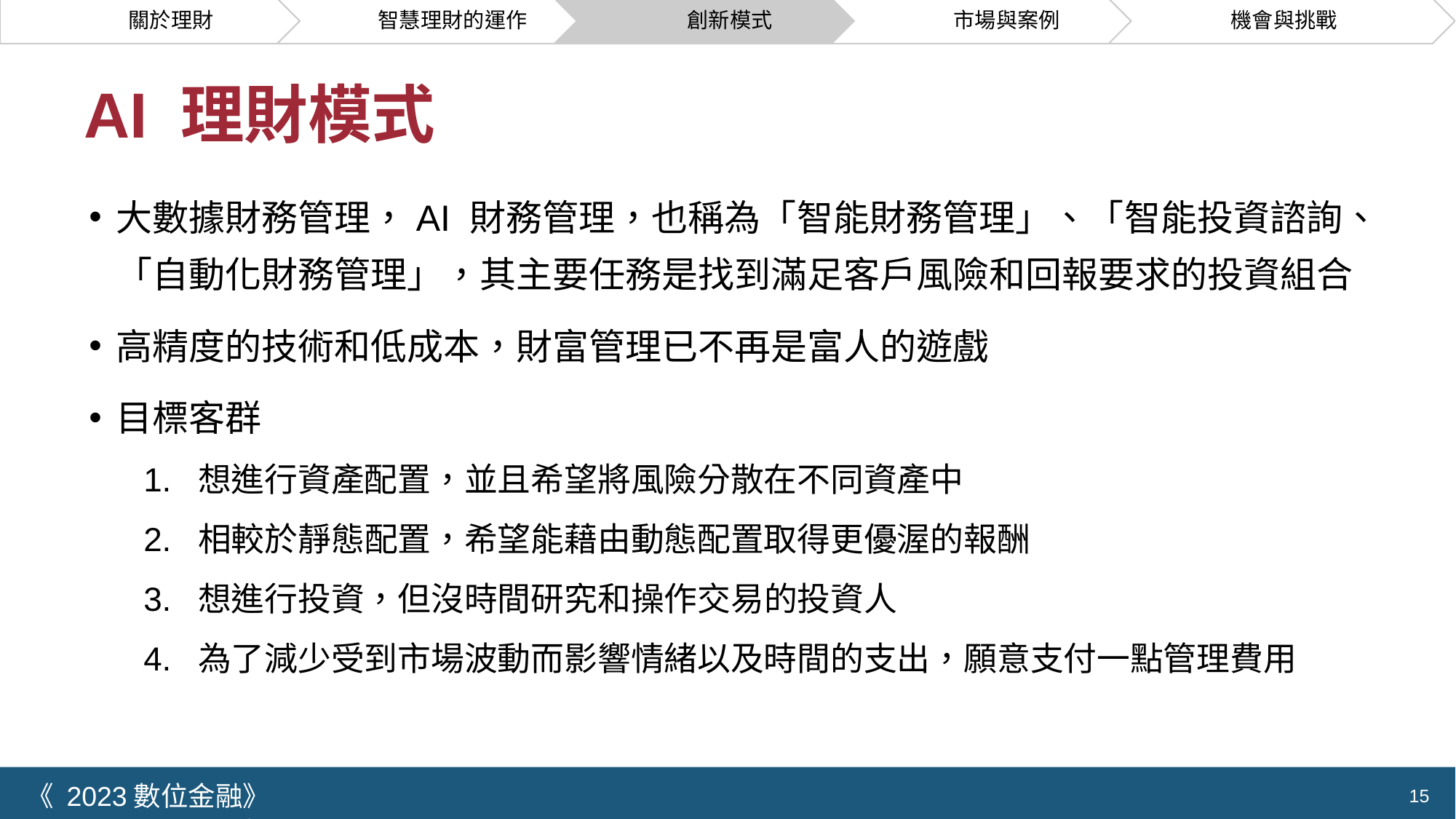

關於理財
智慧理財的運作
創新模式
市場與案例
機會與挑戰
# AI 理財模式
大數據財務管理，AI 財務管理，也稱為「智能財務管理」、「智能投資諮詢、「自動化財務管理」，其主要任務是找到滿足客戶風險和回報要求的投資組合
高精度的技術和低成本，財富管理已不再是富人的遊戲
目標客群
想進行資產配置，並且希望將風險分散在不同資產中
相較於靜態配置，希望能藉由動態配置取得更優渥的報酬
想進行投資，但沒時間研究和操作交易的投資人
為了減少受到市場波動而影響情緒以及時間的支出，願意支付一點管理費用
《 2023數位金融》                                                                                                                                             	NYCU.IIM.IEBI Lab
15